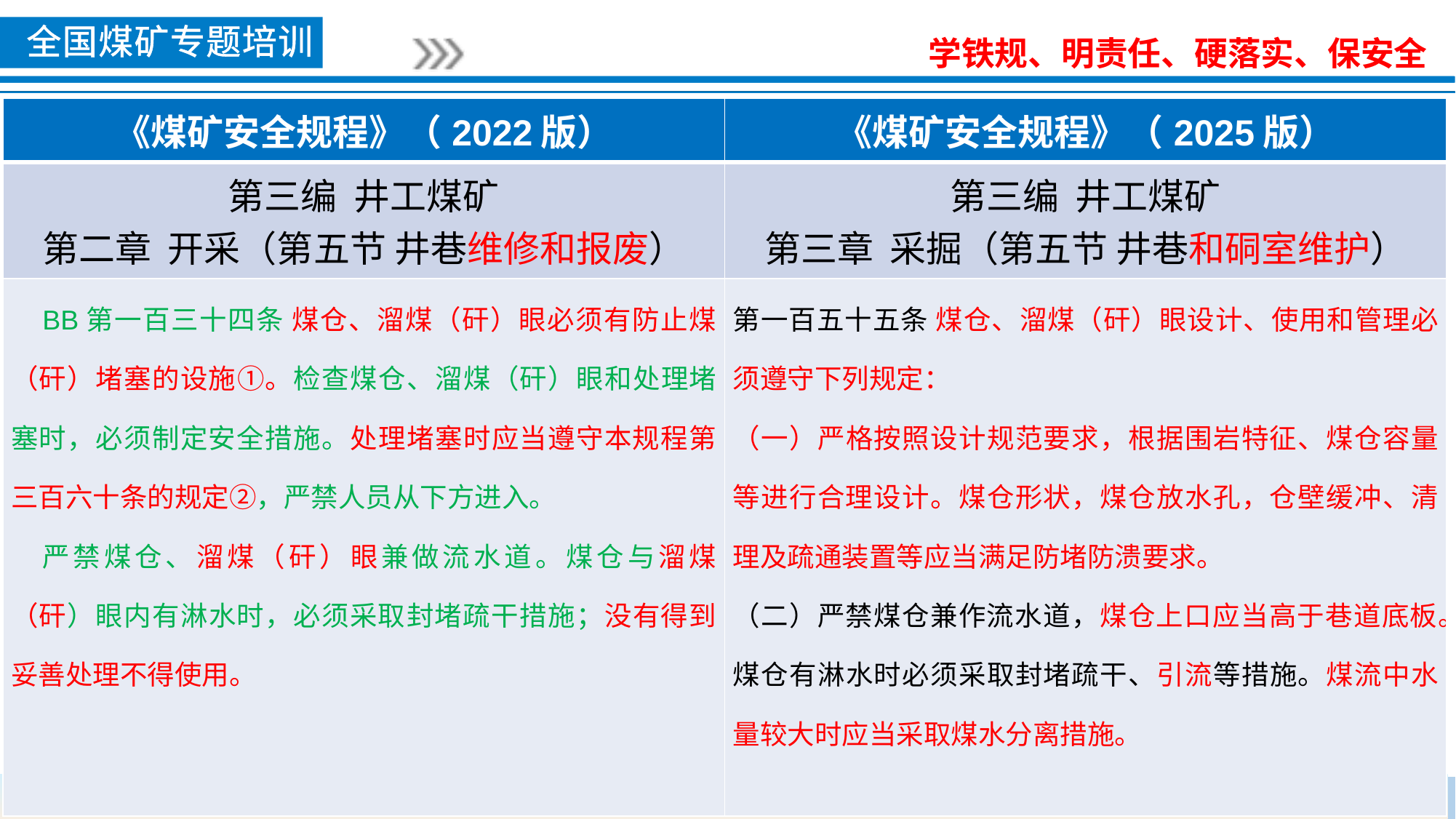

| 《煤矿安全规程》（2022版） | 《煤矿安全规程》（2025版） |
| --- | --- |
| 第三编 井工煤矿 第二章 开采（第五节 井巷维修和报废） | 第三编 井工煤矿 第三章 采掘（第五节 井巷和硐室维护） |
| BB第一百三十四条 煤仓、溜煤（矸）眼必须有防止煤（矸）堵塞的设施①。检查煤仓、溜煤（矸）眼和处理堵塞时，必须制定安全措施。处理堵塞时应当遵守本规程第三百六十条的规定②，严禁人员从下方进入。 严禁煤仓、溜煤（矸）眼兼做流水道。煤仓与溜煤（矸）眼内有淋水时，必须采取封堵疏干措施；没有得到妥善处理不得使用。 | 第一百五十五条 煤仓、溜煤（矸）眼设计、使用和管理必须遵守下列规定： （一）严格按照设计规范要求，根据围岩特征、煤仓容量等进行合理设计。煤仓形状，煤仓放水孔，仓壁缓冲、清理及疏通装置等应当满足防堵防溃要求。 （二）严禁煤仓兼作流水道，煤仓上口应当高于巷道底板。煤仓有淋水时必须采取封堵疏干、引流等措施。煤流中水量较大时应当采取煤水分离措施。 |